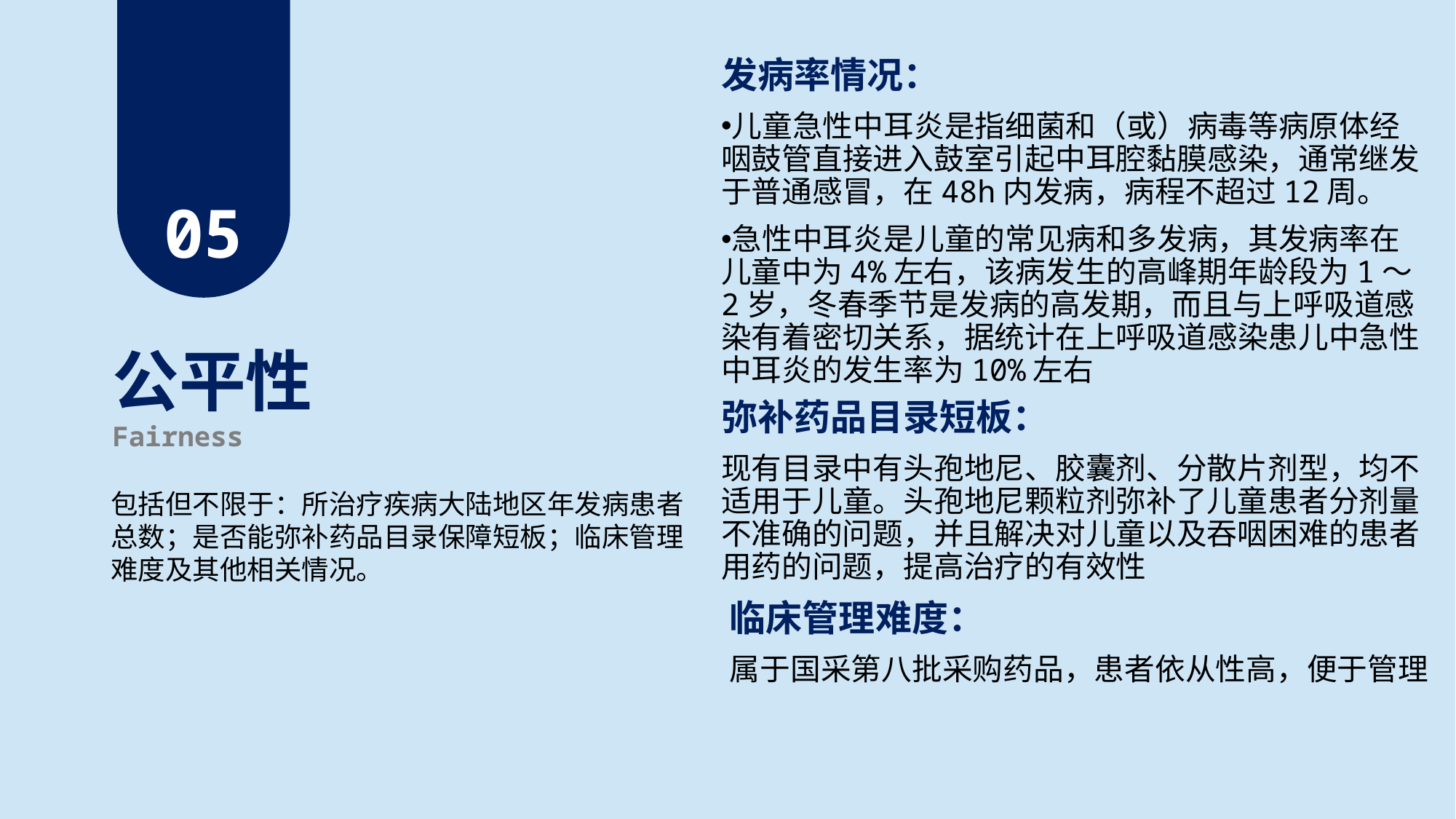

发病率情况：
儿童急性中耳炎是指细菌和（或）病毒等病原体经咽鼓管直接进入鼓室引起中耳腔黏膜感染，通常继发于普通感冒，在48h内发病，病程不超过12周。
急性中耳炎是儿童的常见病和多发病，其发病率在儿童中为4%左右，该病发生的高峰期年龄段为1～2岁，冬春季节是发病的高发期，而且与上呼吸道感染有着密切关系，据统计在上呼吸道感染患儿中急性中耳炎的发生率为10%左右
05
公平性
Fairness
弥补药品目录短板：
现有目录中有头孢地尼、㬵囊剂、分散片剂型，均不适用于儿童。头孢地尼颗粒剂弥补了儿童患者分剂量不准确的问题，并且解决对儿童以及吞咽困难的患者用药的问题，提高治疗的有效性
包括但不限于：所治疗疾病大陆地区年发病患者总数；是否能弥补药品目录保障短板；临床管理难度及其他相关情况。
临床管理难度：
属于国采第八批采购药品，患者依从性高，便于管理